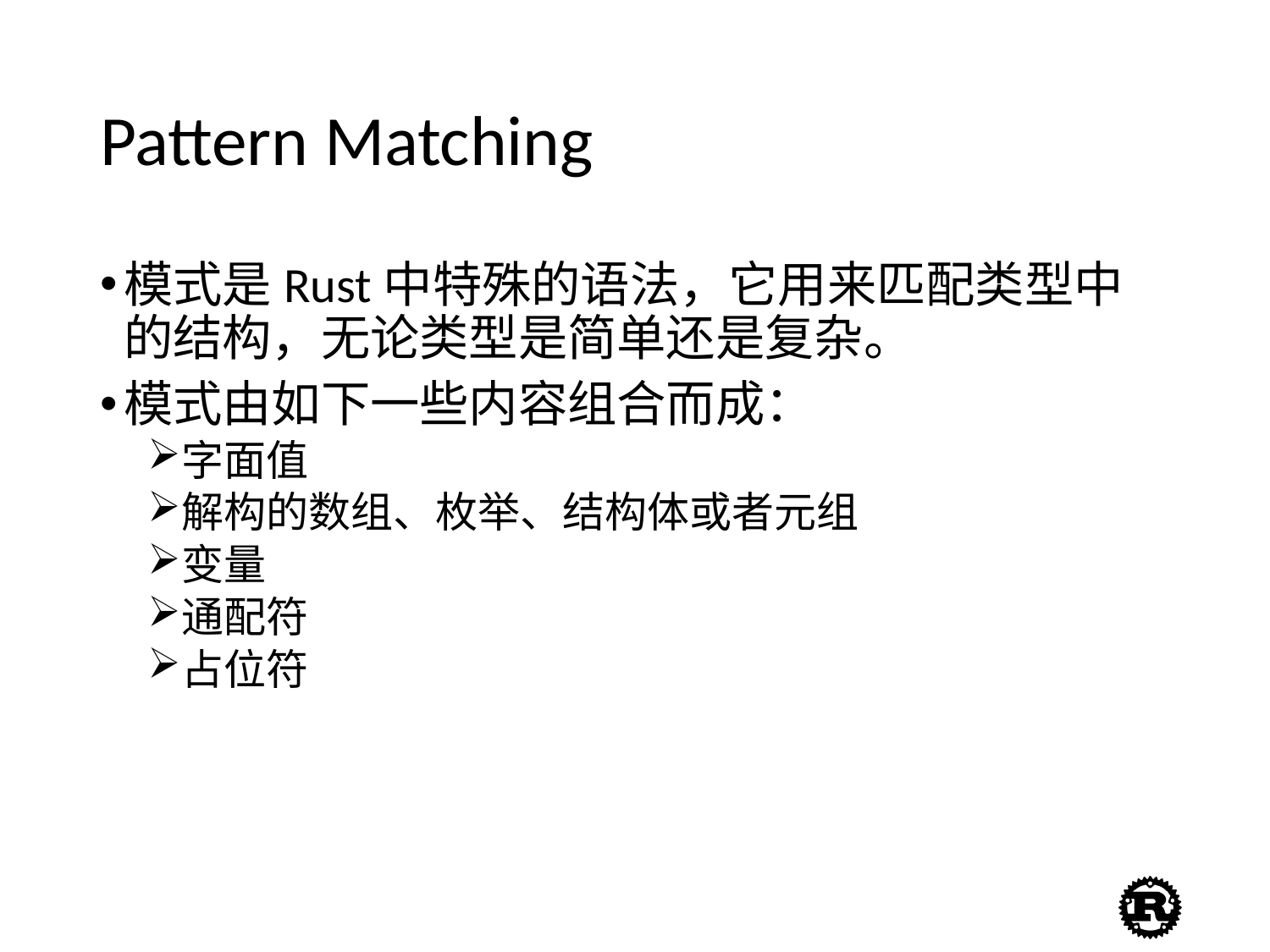

# Pattern Matching
模式是Rust中特殊的语法，它用来匹配类型中的结构，无论类型是简单还是复杂。
模式由如下一些内容组合而成：
字面值
解构的数组、枚举、结构体或者元组
变量
通配符
占位符